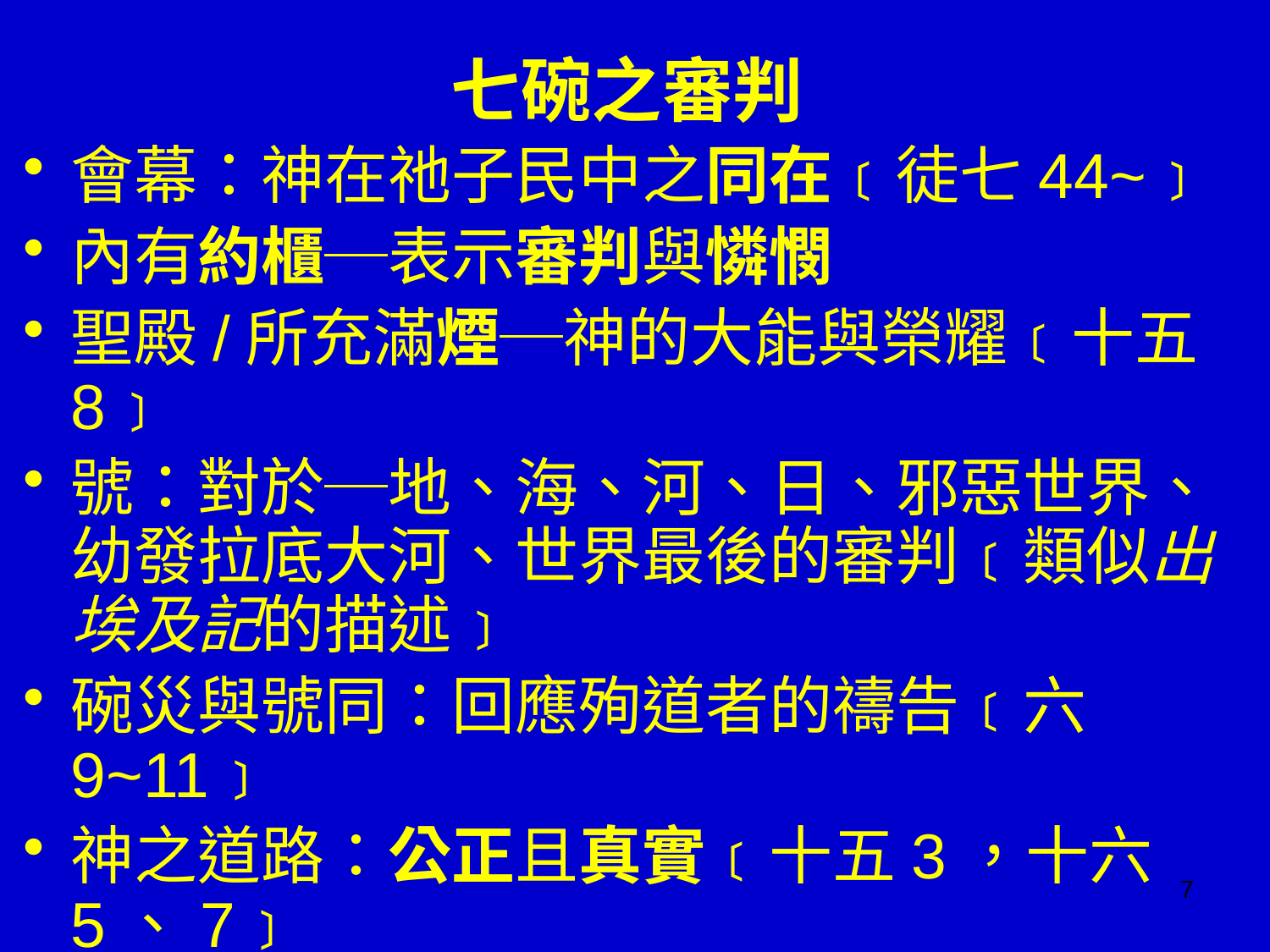

# 七碗之審判
會幕：神在祂子民中之同在﹝徒七44~﹞
內有約櫃─表示審判與憐憫
聖殿/所充滿煙─神的大能與榮耀﹝十五8﹞
號：對於─地、海、河、日、邪惡世界、幼發拉底大河、世界最後的審判﹝類似出埃及記的描述﹞
碗災與號同：回應殉道者的禱告﹝六9~11﹞
神之道路：公正且真實﹝十五3，十六5、7﹞
7